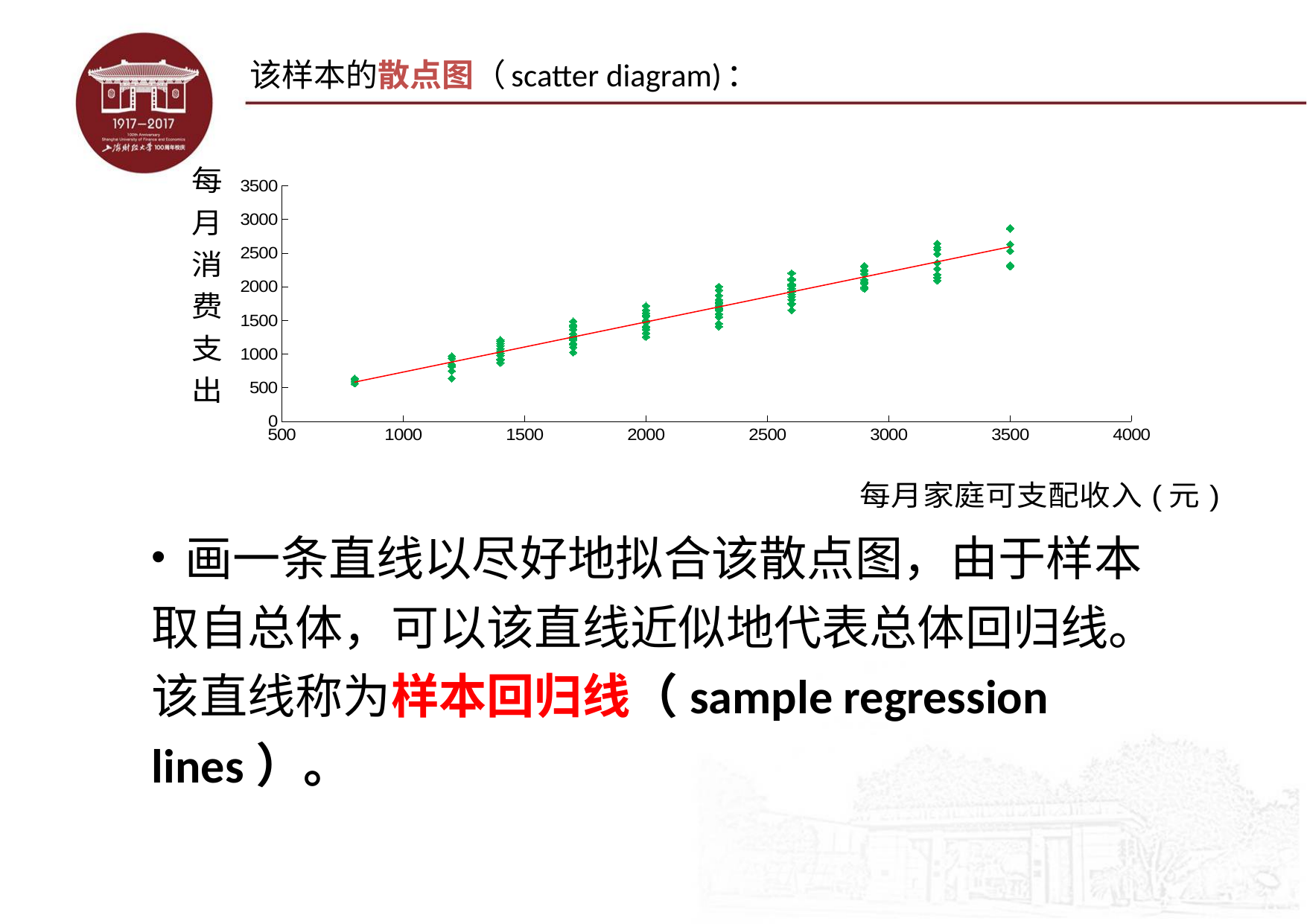

# 该样本的散点图（scatter diagram)：

### Chart

| Category | 消费Y |
|---|---|
 画一条直线以尽好地拟合该散点图，由于样本取自总体，可以该直线近似地代表总体回归线。该直线称为样本回归线（sample regression lines）。